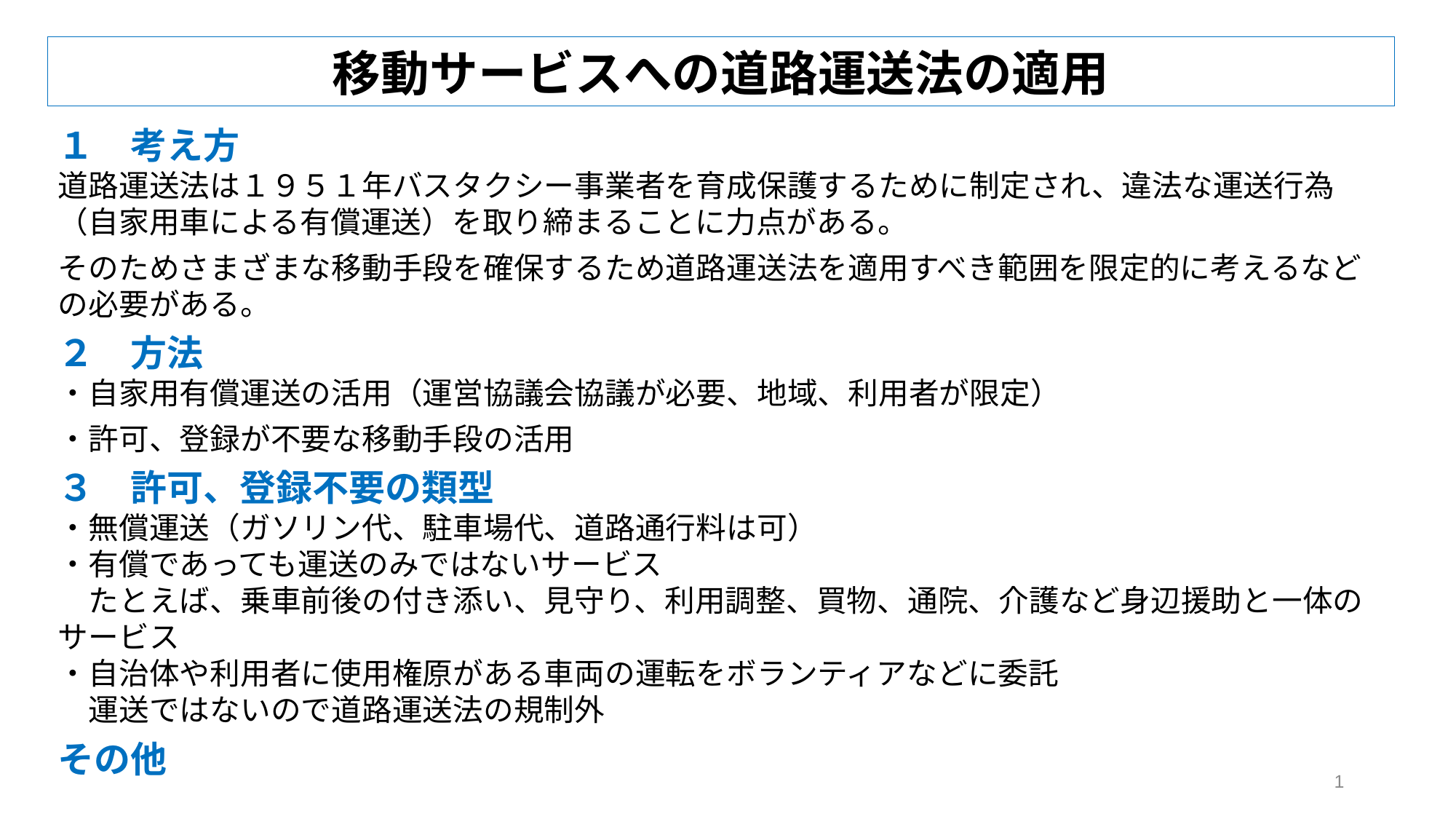

移動サービスへの道路運送法の適用
１　考え方
道路運送法は１９５１年バスタクシー事業者を育成保護するために制定され、違法な運送行為（自家用車による有償運送）を取り締まることに力点がある。
そのためさまざまな移動手段を確保するため道路運送法を適用すべき範囲を限定的に考えるなどの必要がある。
２　方法
・自家用有償運送の活用（運営協議会協議が必要、地域、利用者が限定）
・許可、登録が不要な移動手段の活用
３　許可、登録不要の類型
・無償運送（ガソリン代、駐車場代、道路通行料は可）
・有償であっても運送のみではないサービス
　たとえば、乗車前後の付き添い、見守り、利用調整、買物、通院、介護など身辺援助と一体のサービス
・自治体や利用者に使用権原がある車両の運転をボランティアなどに委託
　運送ではないので道路運送法の規制外
その他
1